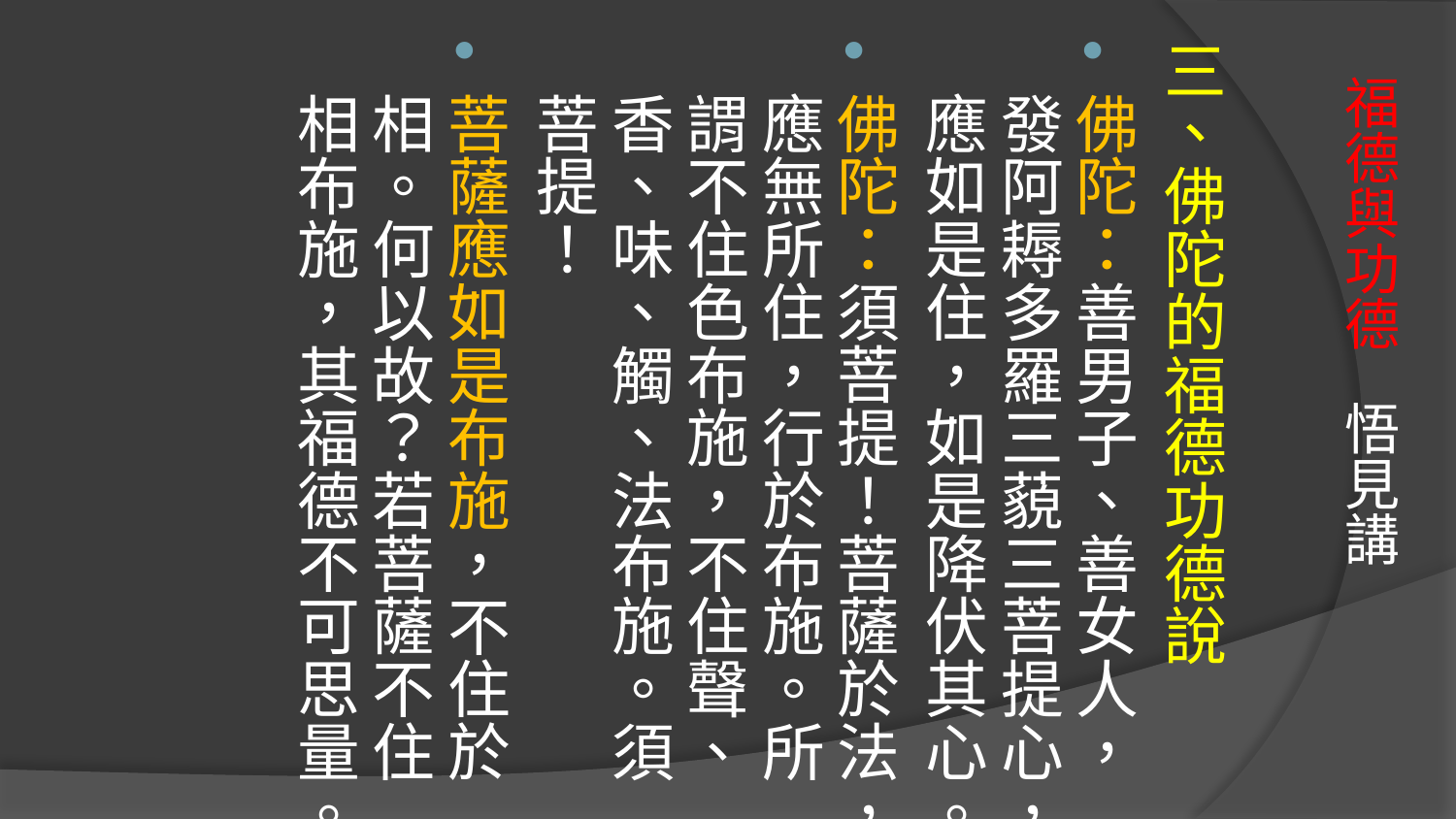

三、佛陀的福德功德說
佛陀：善男子、善女人，發阿耨多羅三藐三菩提心，應如是住，如是降伏其心。
佛陀：須菩提！菩薩於法，應無所住，行於布施。所謂不住色布施，不住聲、香、味、觸、法布施。須菩提！
菩薩應如是布施，不住於相。何以故？若菩薩不住相布施，其福德不可思量。

# 福德與功德    悟見講